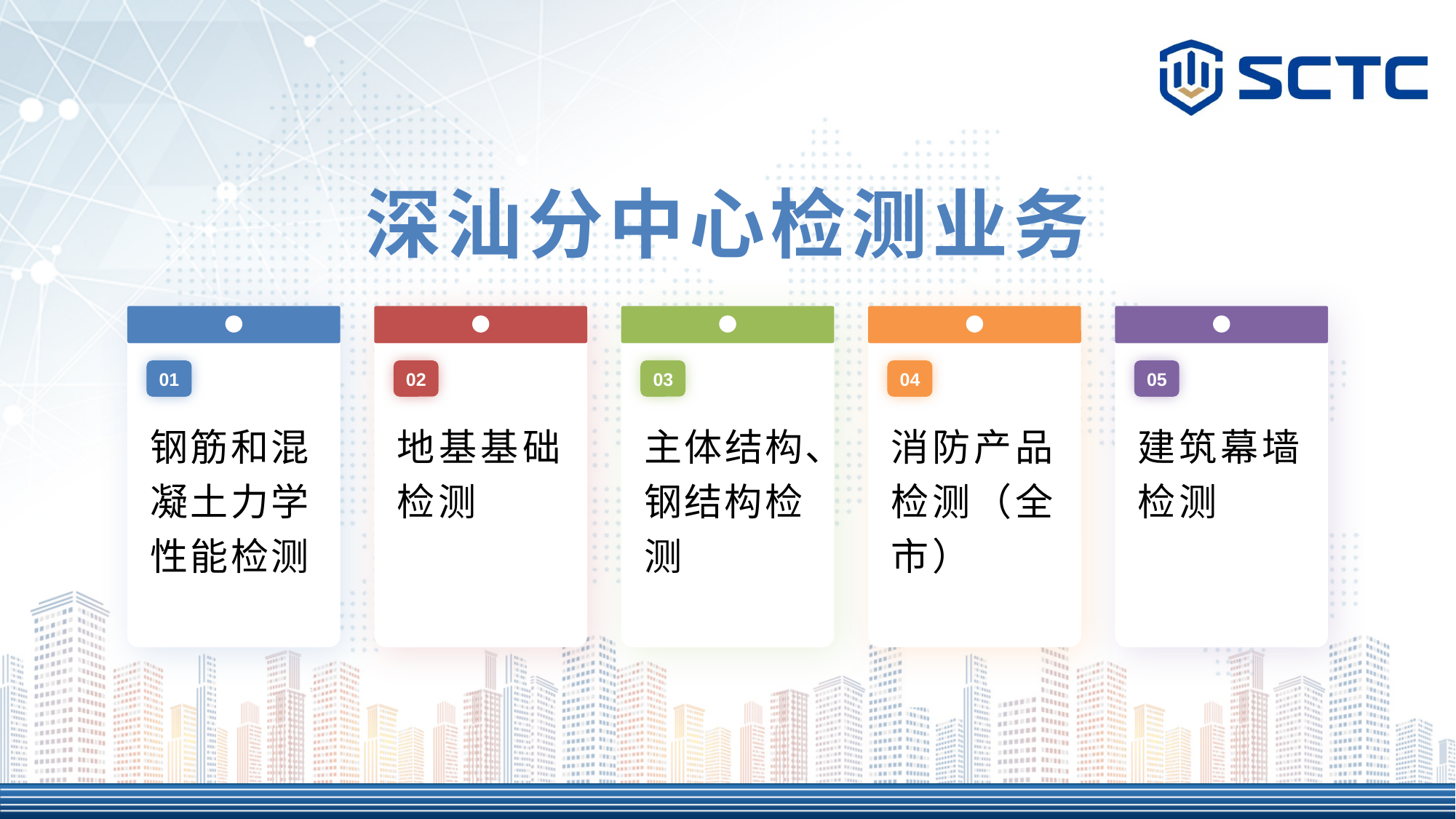

深汕分中心检测业务

04
05
01
02
03
消防产品检测（全市）
建筑幕墙检测
钢筋和混凝土力学性能检测
地基基础检测
主体结构、钢结构检测